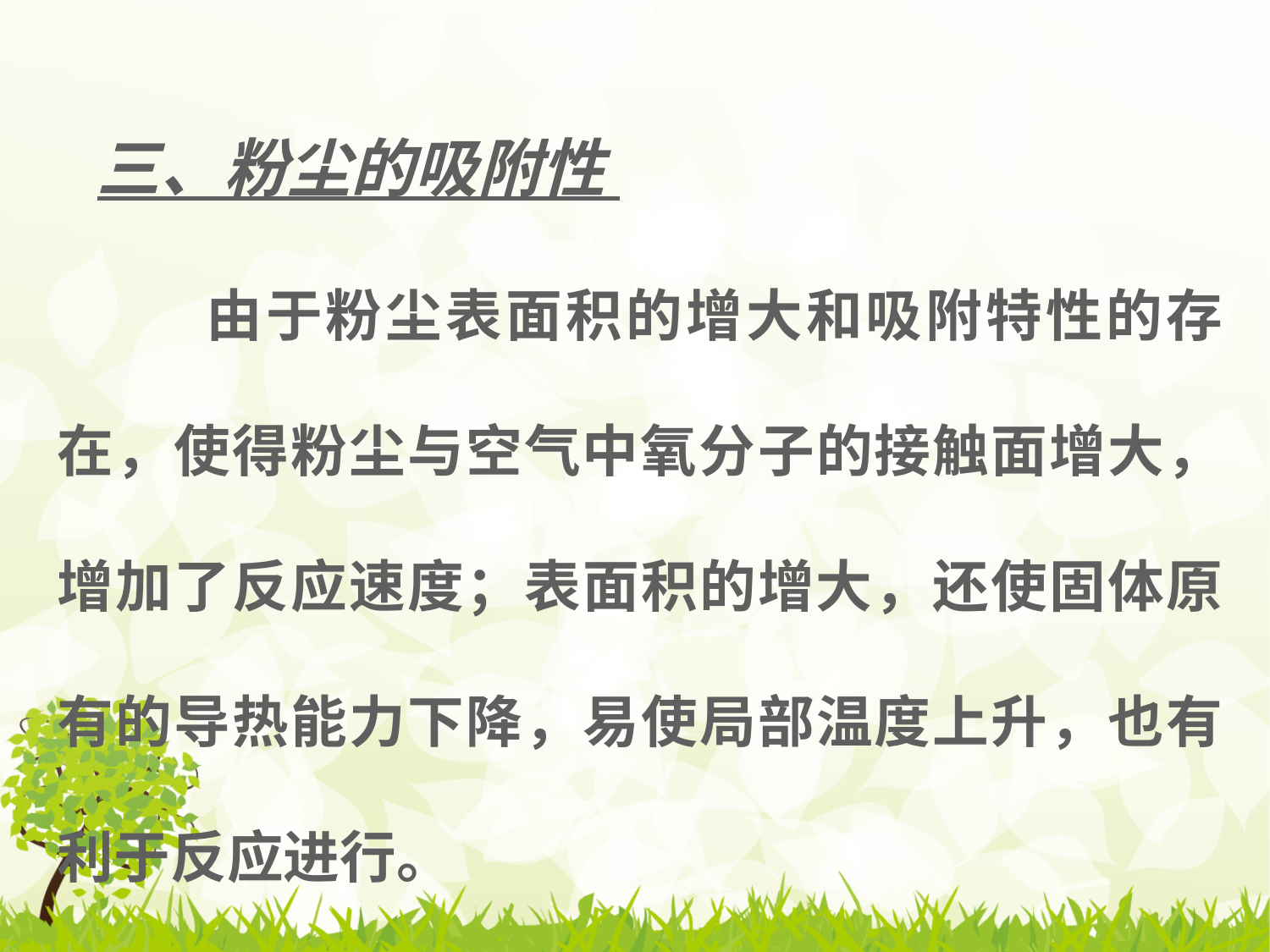

三、粉尘的吸附性
        由于粉尘表面积的增大和吸附特性的存在，使得粉尘与空气中氧分子的接触面增大，增加了反应速度；表面积的增大，还使固体原有的导热能力下降，易使局部温度上升，也有利于反应进行。